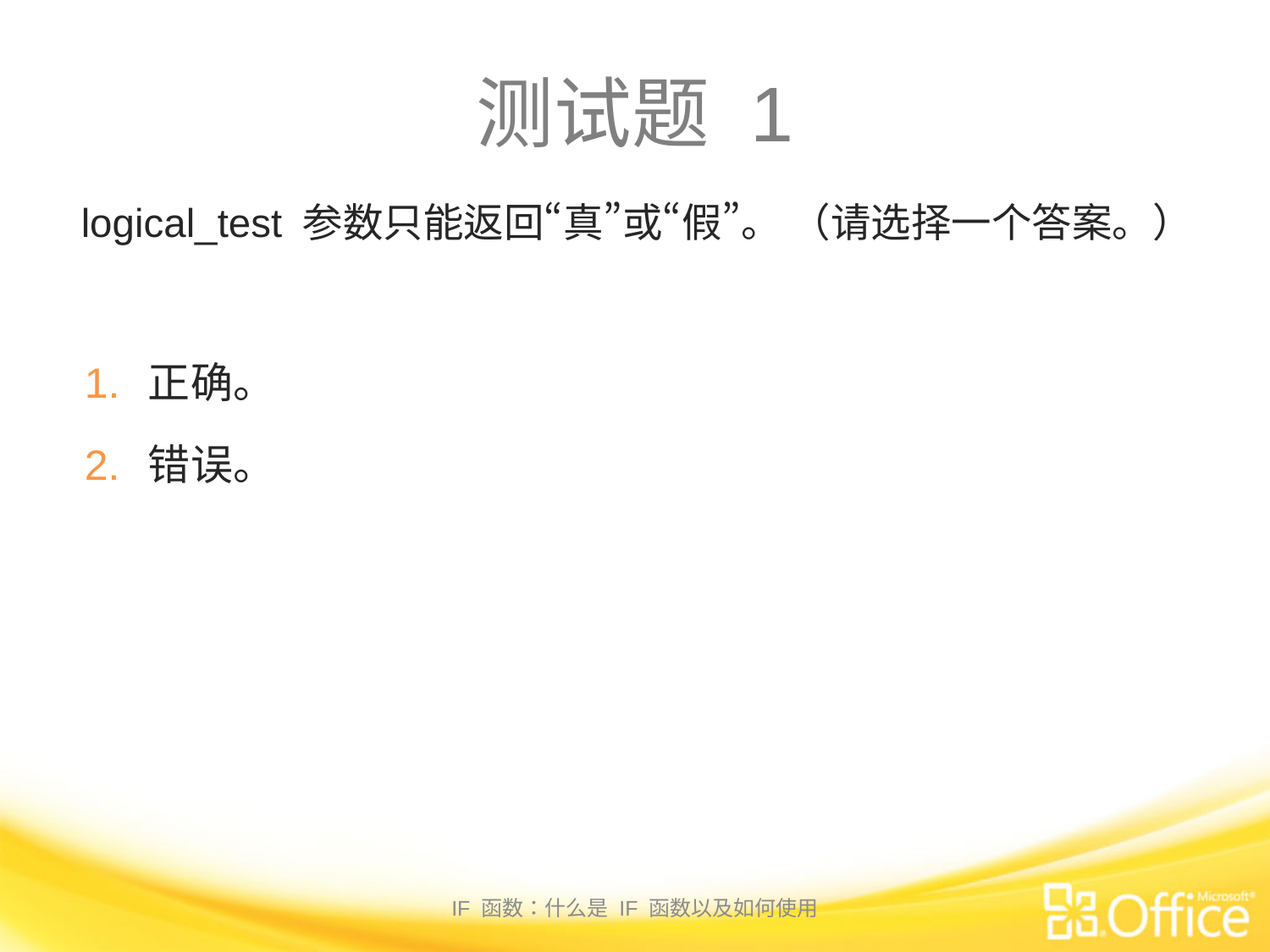

# 测试题 1
logical_test 参数只能返回“真”或“假”。 （请选择一个答案。）
正确。
错误。
IF 函数：什么是 IF 函数以及如何使用